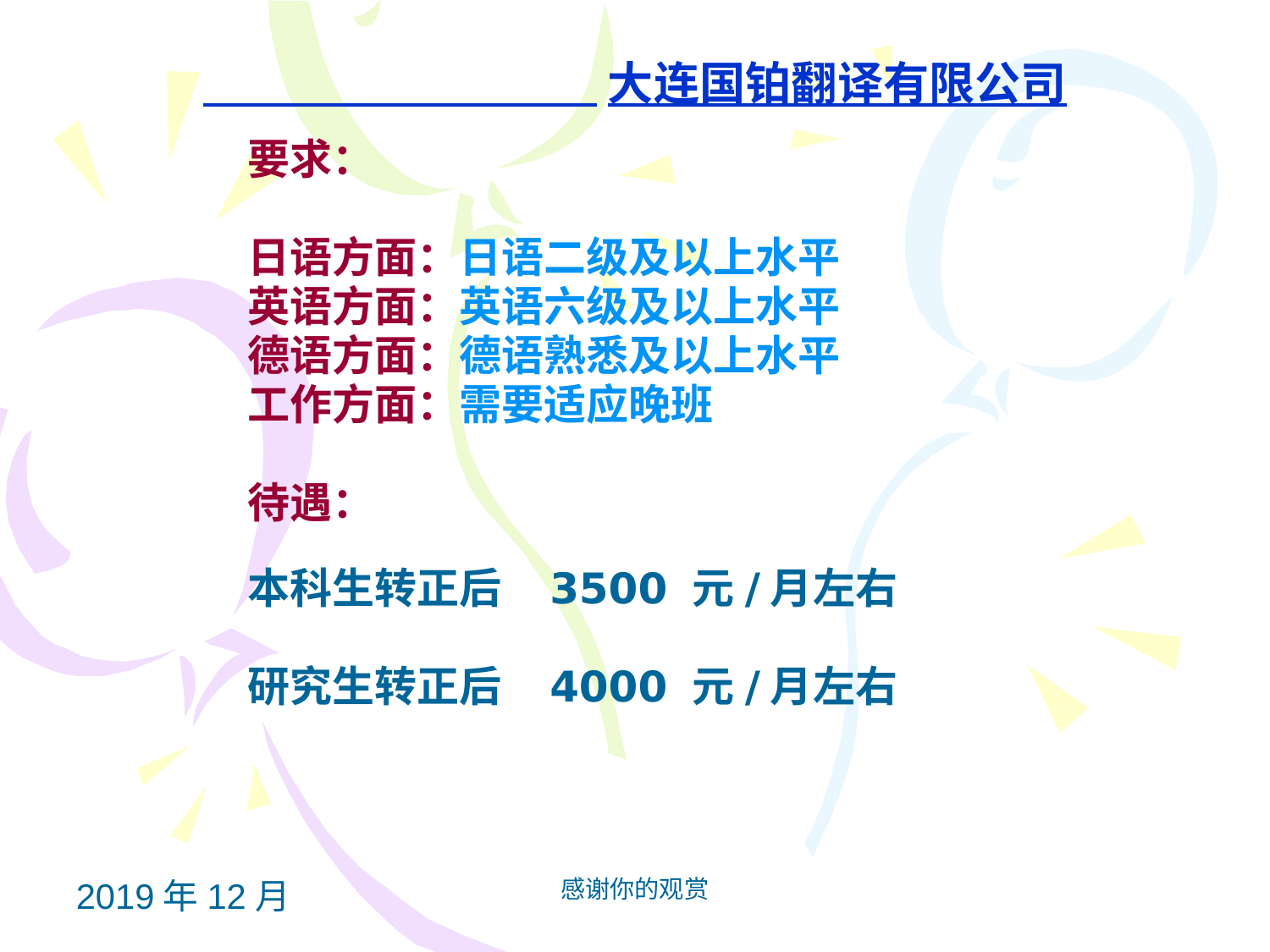

# 大连国铂翻译有限公司
要求：

日语方面：日语二级及以上水平
英语方面：英语六级及以上水平
德语方面：德语熟悉及以上水平
工作方面：需要适应晚班

待遇：

本科生转正后    3500 元/月左右

研究生转正后    4000 元/月左右

6
2019年12月
感谢你的观赏